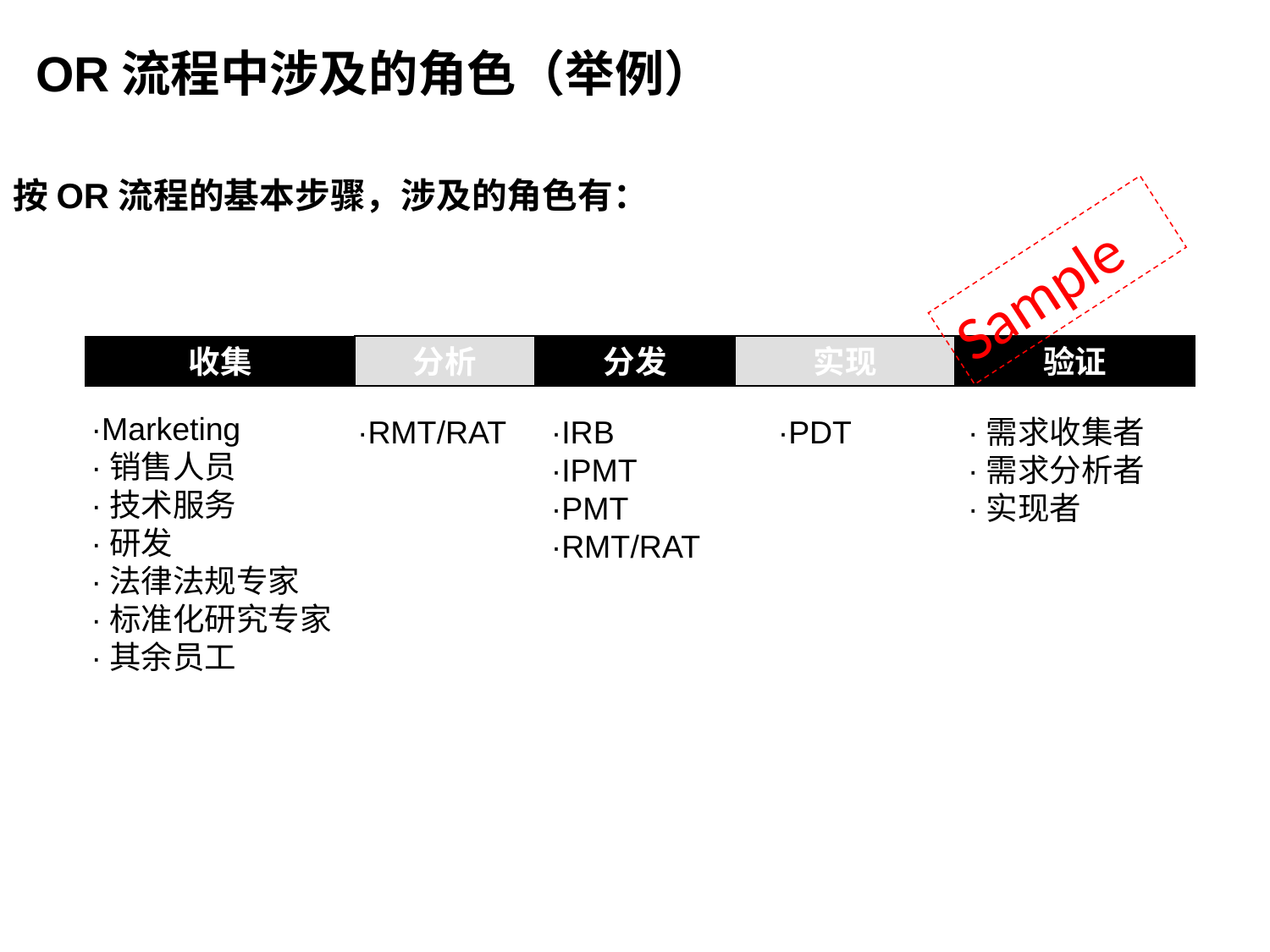

OR流程中涉及的角色（举例）
按OR流程的基本步骤，涉及的角色有：
Sample
分发
实现
收集
分析
验证
·Marketing
·销售人员
·技术服务
·研发
·法律法规专家
·标准化研究专家
·其余员工
·RMT/RAT
·IRB
·IPMT
·PMT
·RMT/RAT
·需求收集者
·需求分析者
·实现者

·PDT
116